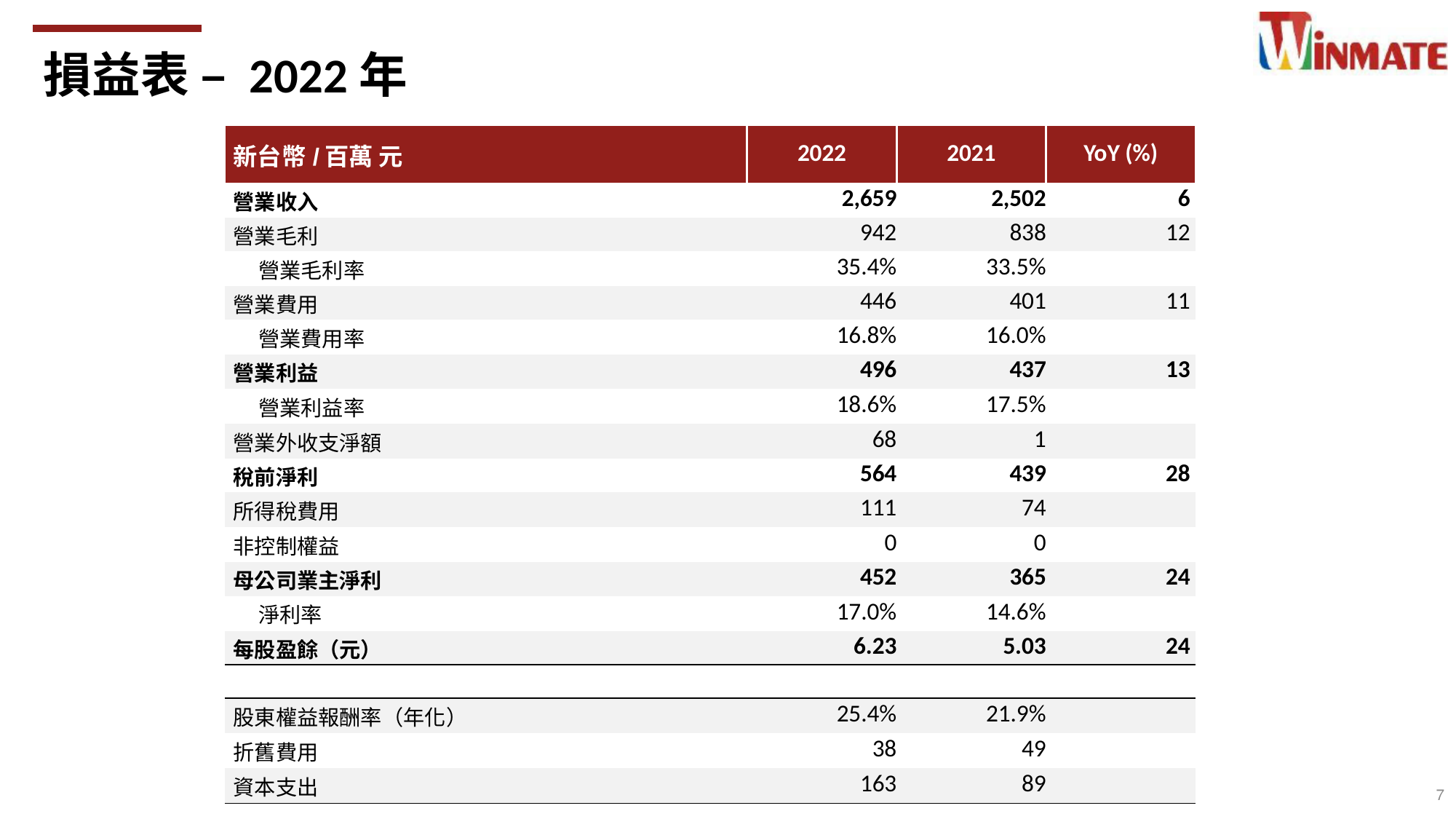

損益表 – 2022年
| 新台幣/百萬 元 | 2022 | 2021 | YoY (%) |
| --- | --- | --- | --- |
| 營業收入 | 2,659 | 2,502 | 6 |
| 營業毛利 | 942 | 838 | 12 |
| 營業毛利率 | 35.4% | 33.5% |  |
| 營業費用 | 446 | 401 | 11 |
| 營業費用率 | 16.8% | 16.0% |  |
| 營業利益 | 496 | 437 | 13 |
| 營業利益率 | 18.6% | 17.5% |  |
| 營業外收支淨額 | 68 | 1 |  |
| 稅前淨利 | 564 | 439 | 28 |
| 所得稅費用 | 111 | 74 |  |
| 非控制權益 | 0 | 0 |  |
| 母公司業主淨利 | 452 | 365 | 24 |
| 淨利率 | 17.0% | 14.6% |  |
| 每股盈餘（元） | 6.23 | 5.03 | 24 |
|  |  |  |  |
| 股東權益報酬率（年化） | 25.4% | 21.9% |  |
| 折舊費用 | 38 | 49 |  |
| 資本支出 | 163 | 89 |  |
7